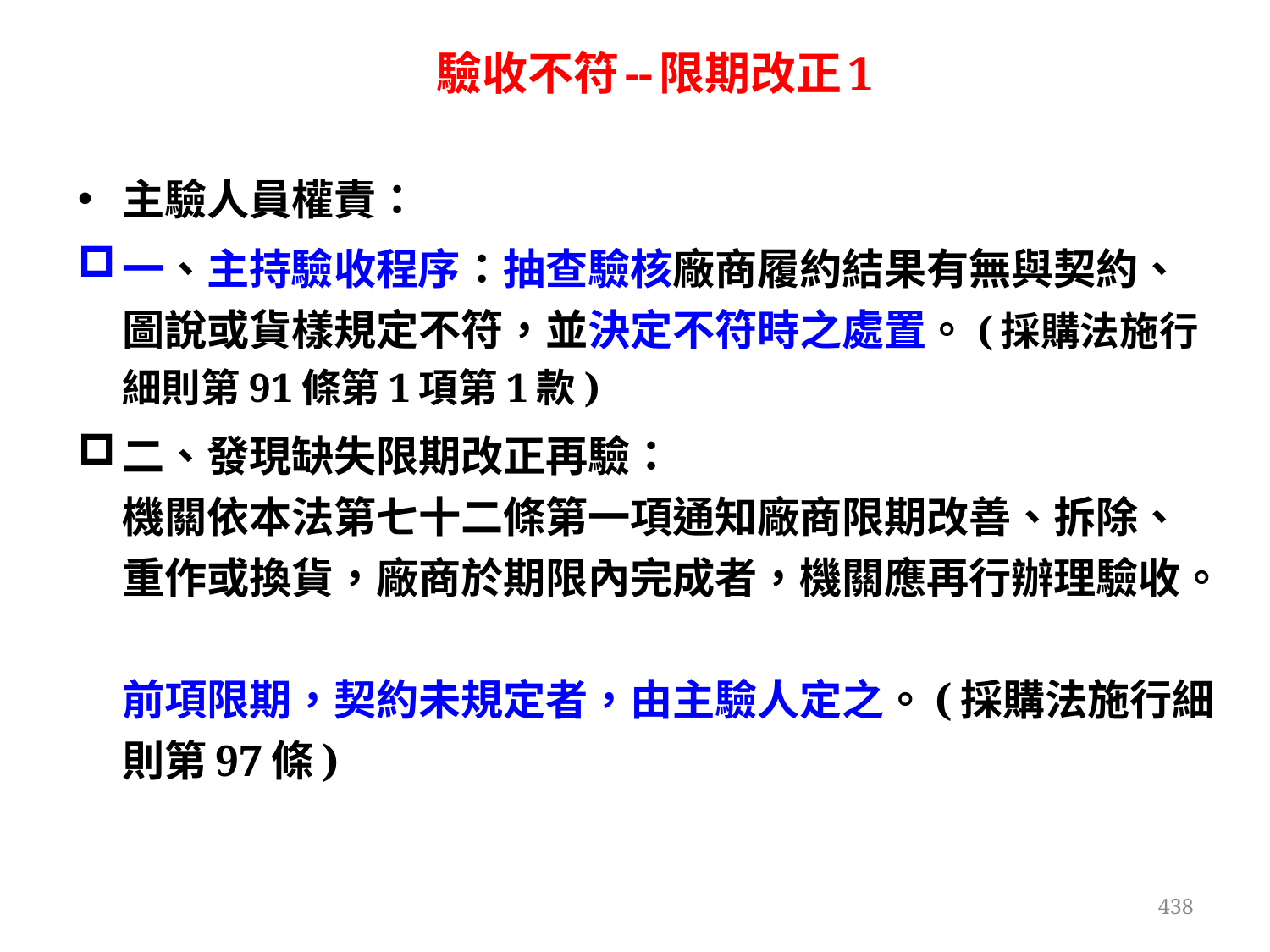

# 驗收不符--限期改正1
主驗人員權責：
一、主持驗收程序：抽查驗核廠商履約結果有無與契約、圖說或貨樣規定不符，並決定不符時之處置。(採購法施行細則第91條第1項第1款)
二、發現缺失限期改正再驗：
機關依本法第七十二條第一項通知廠商限期改善、拆除、重作或換貨，廠商於期限內完成者，機關應再行辦理驗收。
前項限期，契約未規定者，由主驗人定之。(採購法施行細則第97條)

438